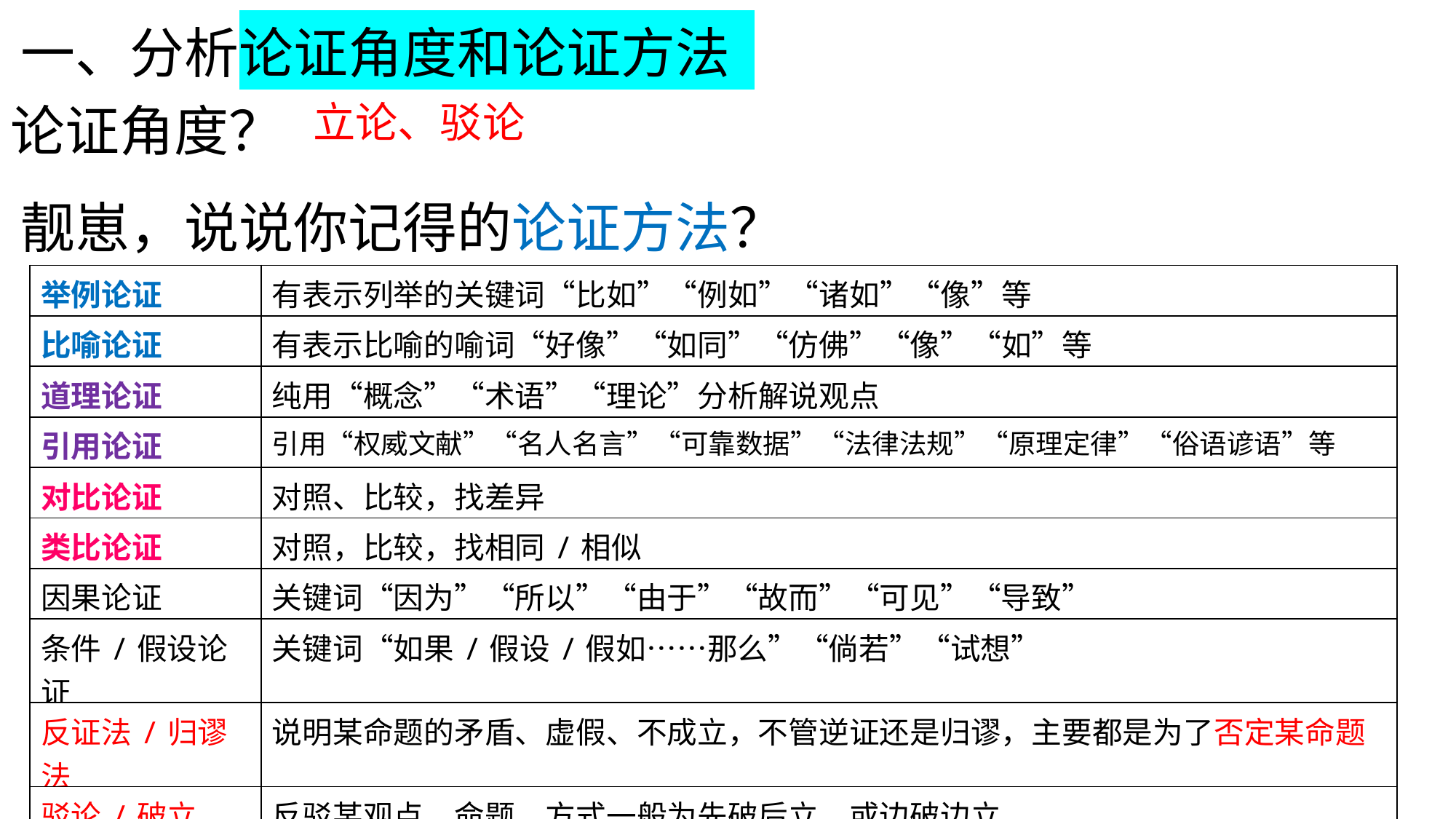

一、分析论证角度和论证方法
论证角度？
立论、驳论
靓崽，说说你记得的论证方法？
| 举例论证 | 有表示列举的关键词“比如”“例如”“诸如”“像”等 |
| --- | --- |
| 比喻论证 | 有表示比喻的喻词“好像”“如同”“仿佛”“像”“如”等 |
| 道理论证 | 纯用“概念”“术语”“理论”分析解说观点 |
| 引用论证 | 引用“权威文献”“名人名言”“可靠数据”“法律法规”“原理定律”“俗语谚语”等 |
| 对比论证 | 对照、比较，找差异 |
| 类比论证 | 对照，比较，找相同/相似 |
| 因果论证 | 关键词“因为”“所以”“由于”“故而”“可见”“导致” |
| 条件/假设论证 | 关键词“如果/假设/假如……那么”“倘若”“试想” |
| 反证法/归谬法 | 说明某命题的矛盾、虚假、不成立，不管逆证还是归谬，主要都是为了否定某命题 |
| 驳论/破立 | 反驳某观点、命题。方式一般为先破后立，或边破边立 |